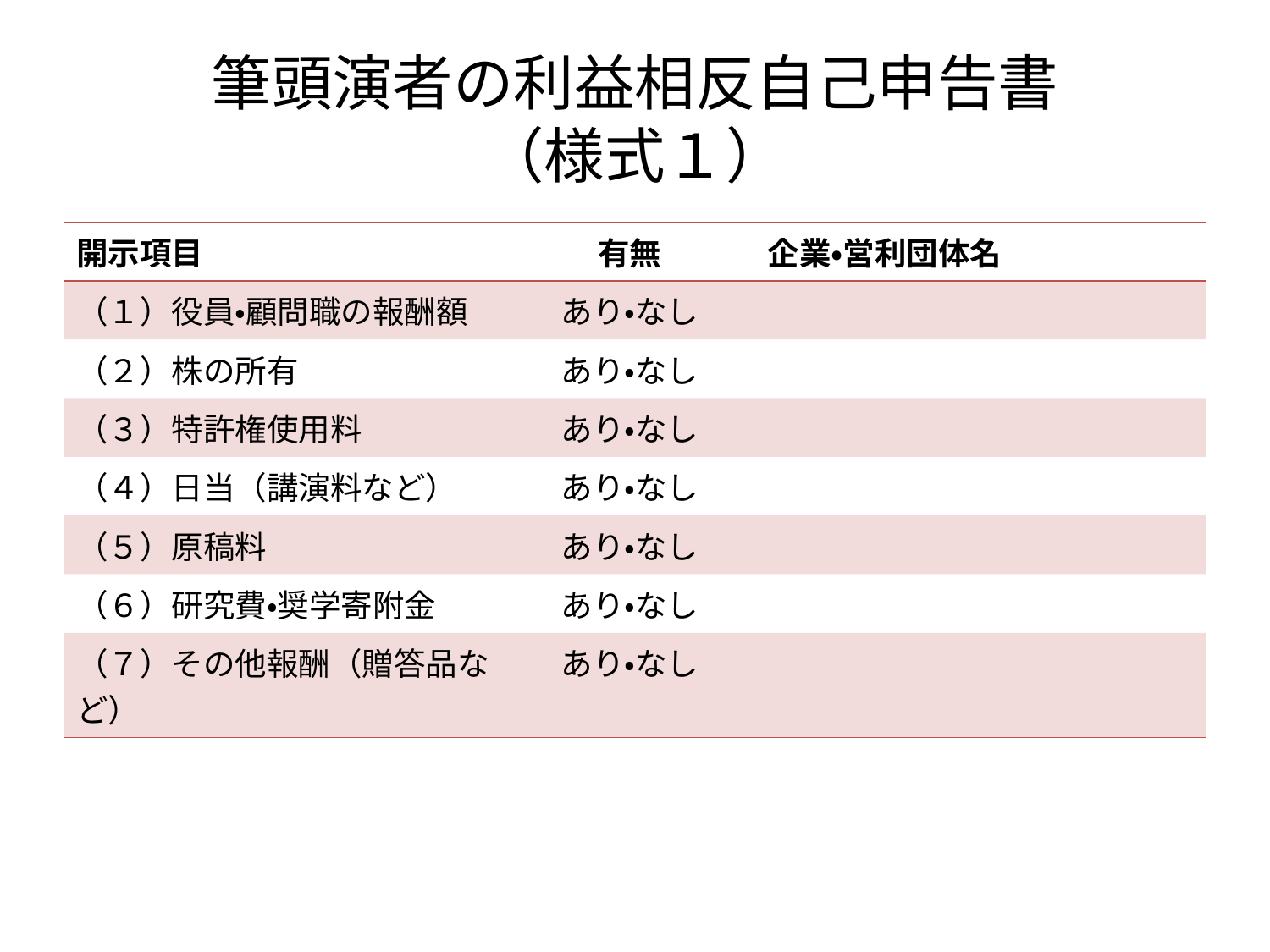

# 筆頭演者の利益相反自己申告書 （様式１）
| 開示項目 | 有無 | 企業・営利団体名 |
| --- | --- | --- |
| （１）役員・顧問職の報酬額 | あり・なし |  |
| （２）株の所有 | あり・なし |  |
| （３）特許権使用料 | あり・なし |  |
| （４）日当（講演料など） | あり・なし |  |
| （５）原稿料 | あり・なし |  |
| （６）研究費・奨学寄附金 | あり・なし |  |
| （７）その他報酬（贈答品など） | あり・なし |  |